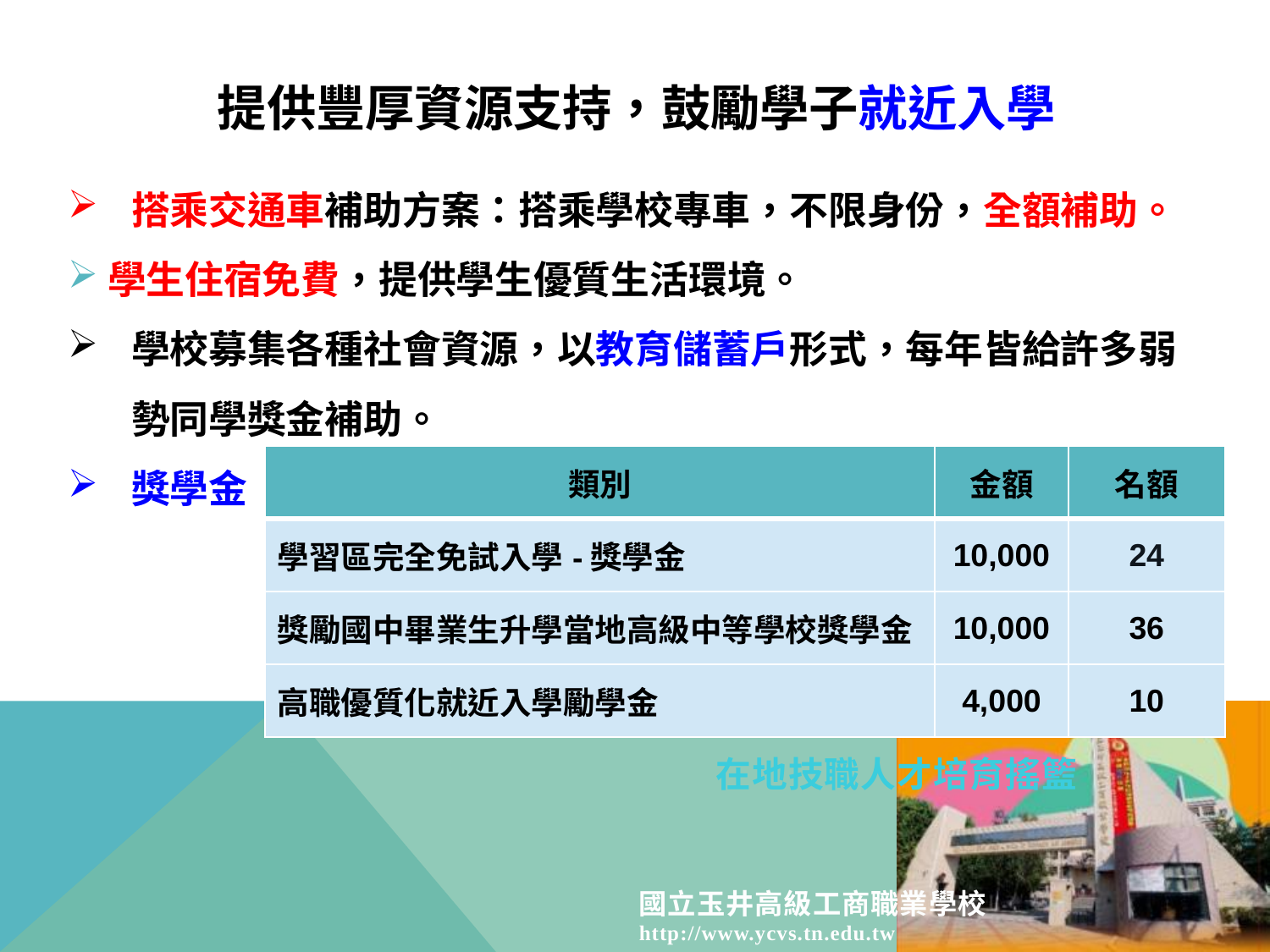

# 提供豐厚資源支持，鼓勵學子就近入學
搭乘交通車補助方案：搭乘學校專車，不限身份，全額補助。
學生住宿免費，提供學生優質生活環境。
學校募集各種社會資源，以教育儲蓄戶形式，每年皆給許多弱勢同學獎金補助。
獎學金

| 類別 | 金額 | 名額 |
| --- | --- | --- |
| 學習區完全免試入學-獎學金 | 10,000 | 24 |
| 獎勵國中畢業生升學當地高級中等學校獎學金 | 10,000 | 36 |
| 高職優質化就近入學勵學金 | 4,000 | 10 |